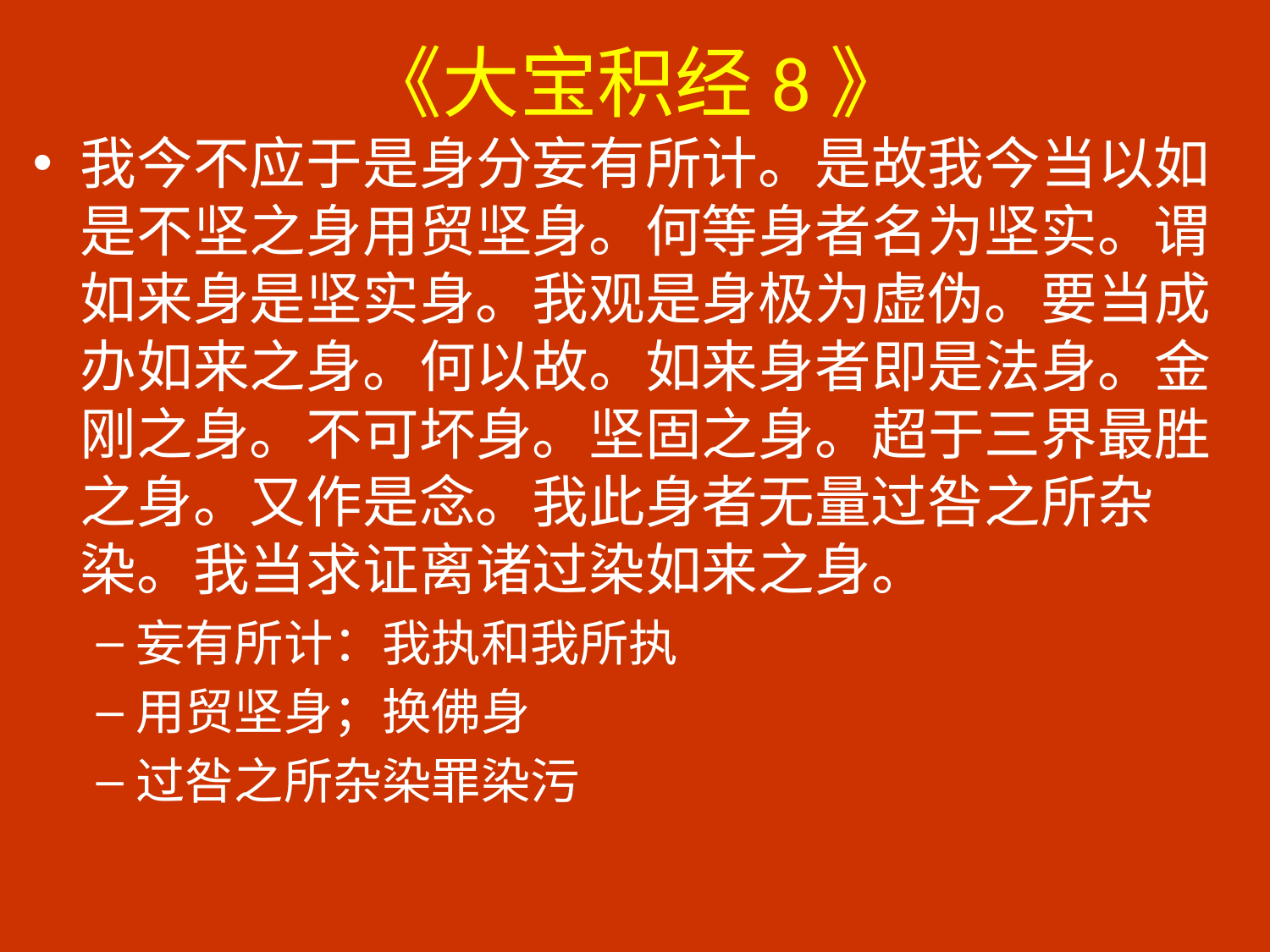

# 《大宝积经8》
我今不应于是身分妄有所计。是故我今当以如是不坚之身用贸坚身。何等身者名为坚实。谓如来身是坚实身。我观是身极为虚伪。要当成办如来之身。何以故。如来身者即是法身。金刚之身。不可坏身。坚固之身。超于三界最胜之身。又作是念。我此身者无量过咎之所杂染。我当求证离诸过染如来之身。
妄有所计：我执和我所执
用贸坚身；换佛身
过咎之所杂染罪染污